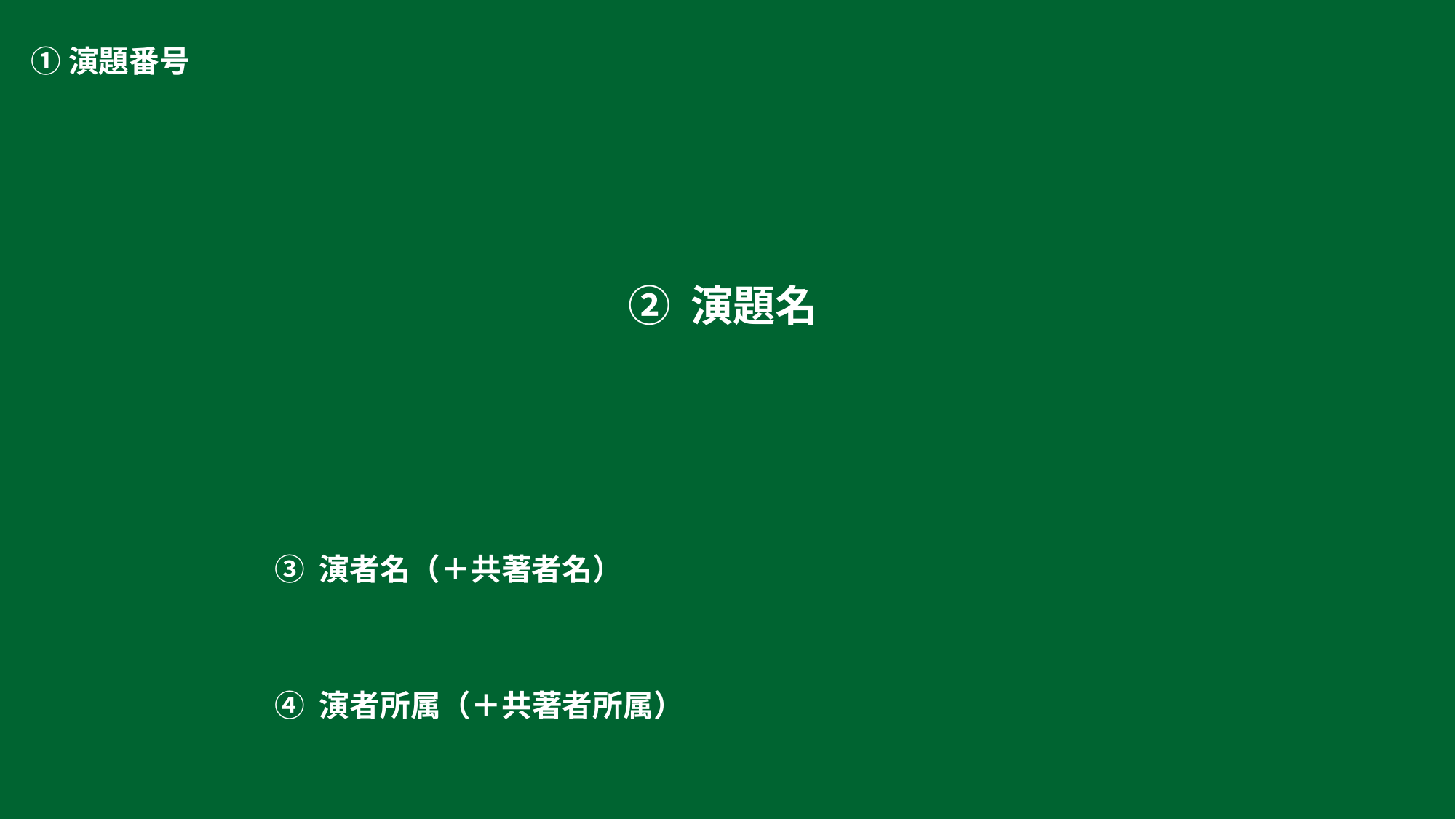

①演題番号
② 演題名
③ 演者名（＋共著者名）
④ 演者所属（＋共著者所属）